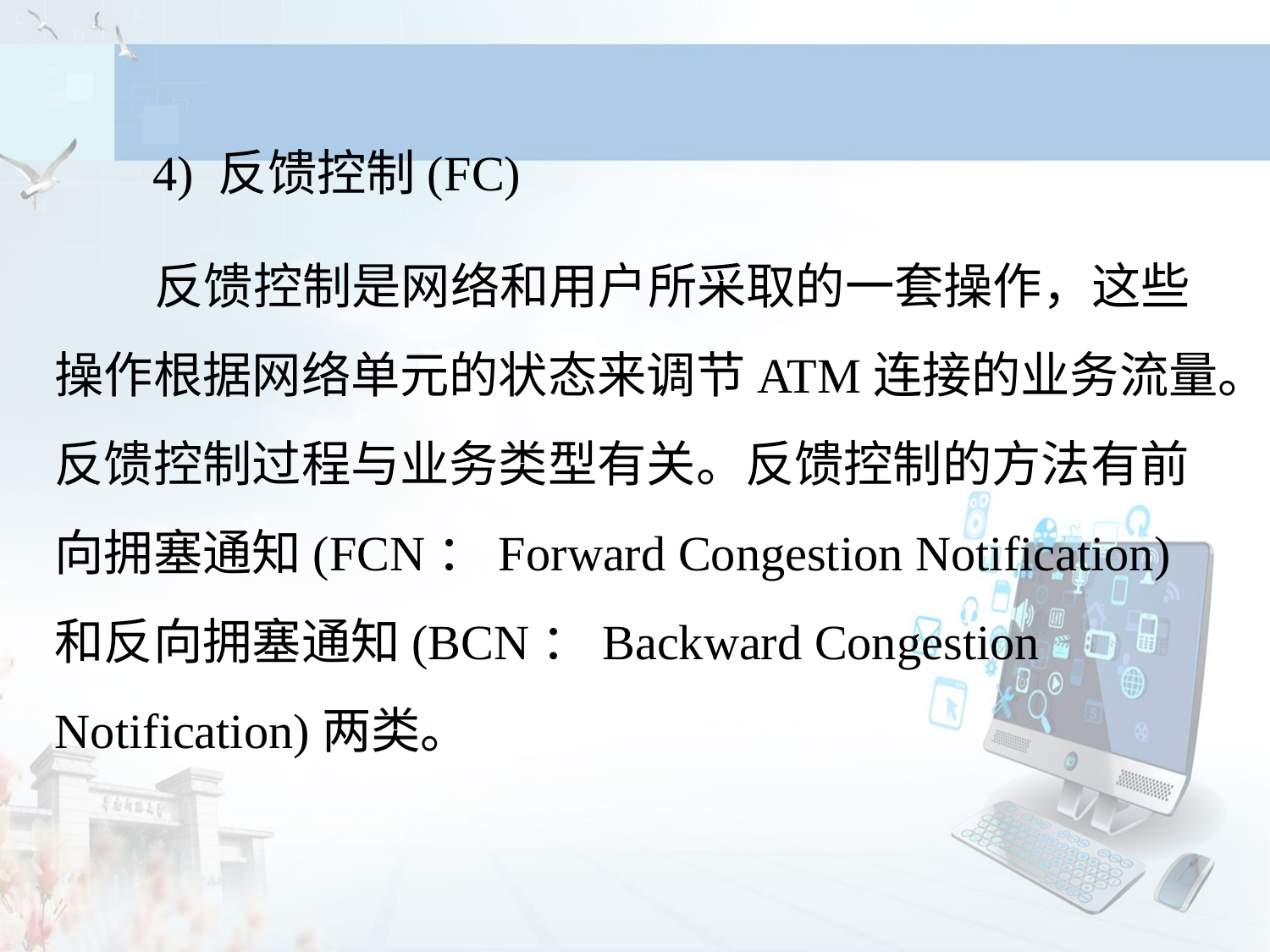

4) 反馈控制(FC)
        反馈控制是网络和用户所采取的一套操作，这些操作根据网络单元的状态来调节ATM连接的业务流量。反馈控制过程与业务类型有关。反馈控制的方法有前向拥塞通知(FCN：Forward Congestion Notification)和反向拥塞通知(BCN：Backward Congestion Notification)两类。